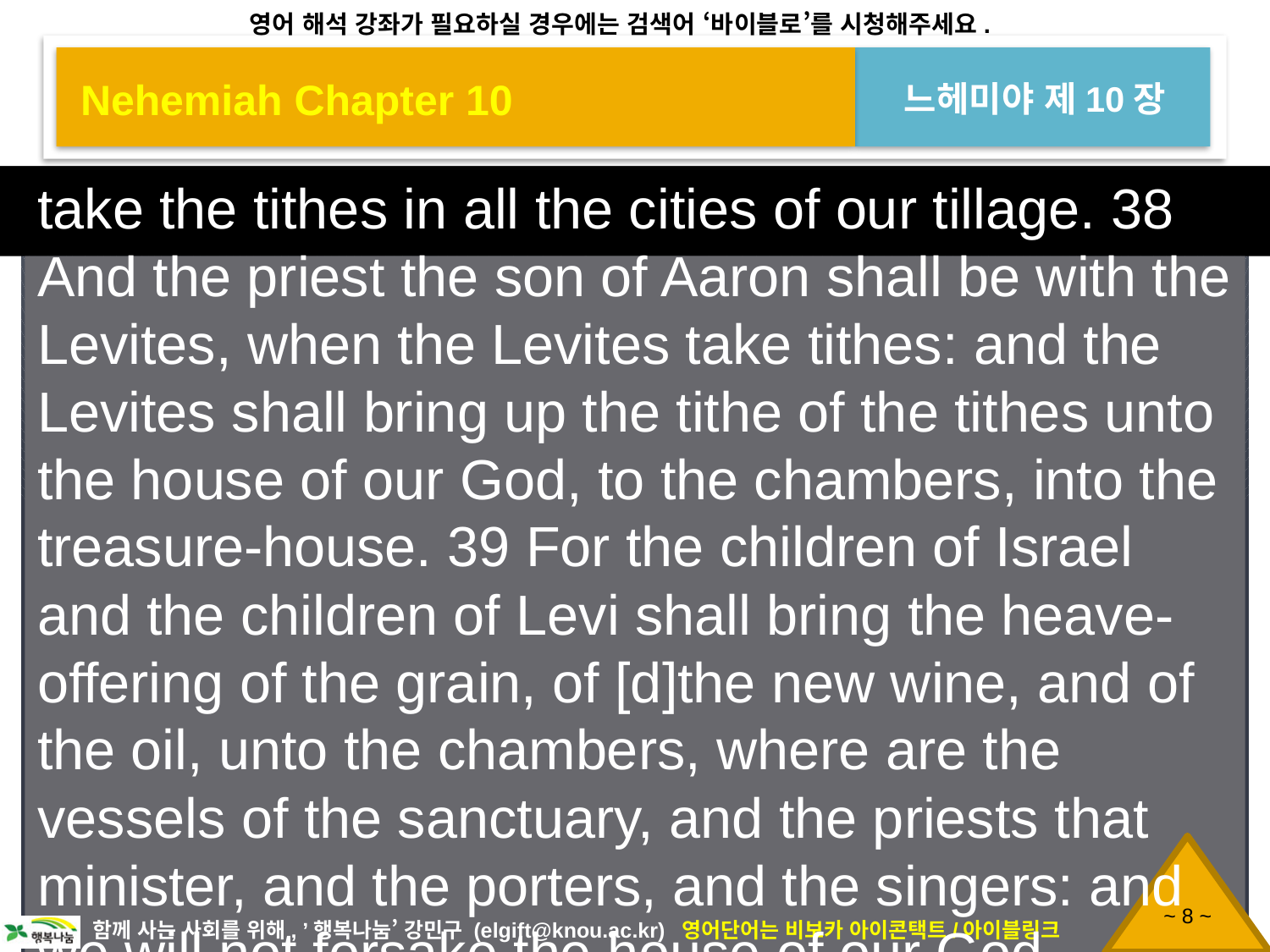

Nehemiah Chapter 10
느헤미야 제10장
take the tithes in all the cities of our tillage. 38 And the priest the son of Aaron shall be with the Levites, when the Levites take tithes: and the Levites shall bring up the tithe of the tithes unto the house of our God, to the chambers, into the treasure-house. 39 For the children of Israel and the children of Levi shall bring the heave-offering of the grain, of [d]the new wine, and of the oil, unto the chambers, where are the vessels of the sanctuary, and the priests that minister, and the porters, and the singers: and we will not forsake the house of our God.